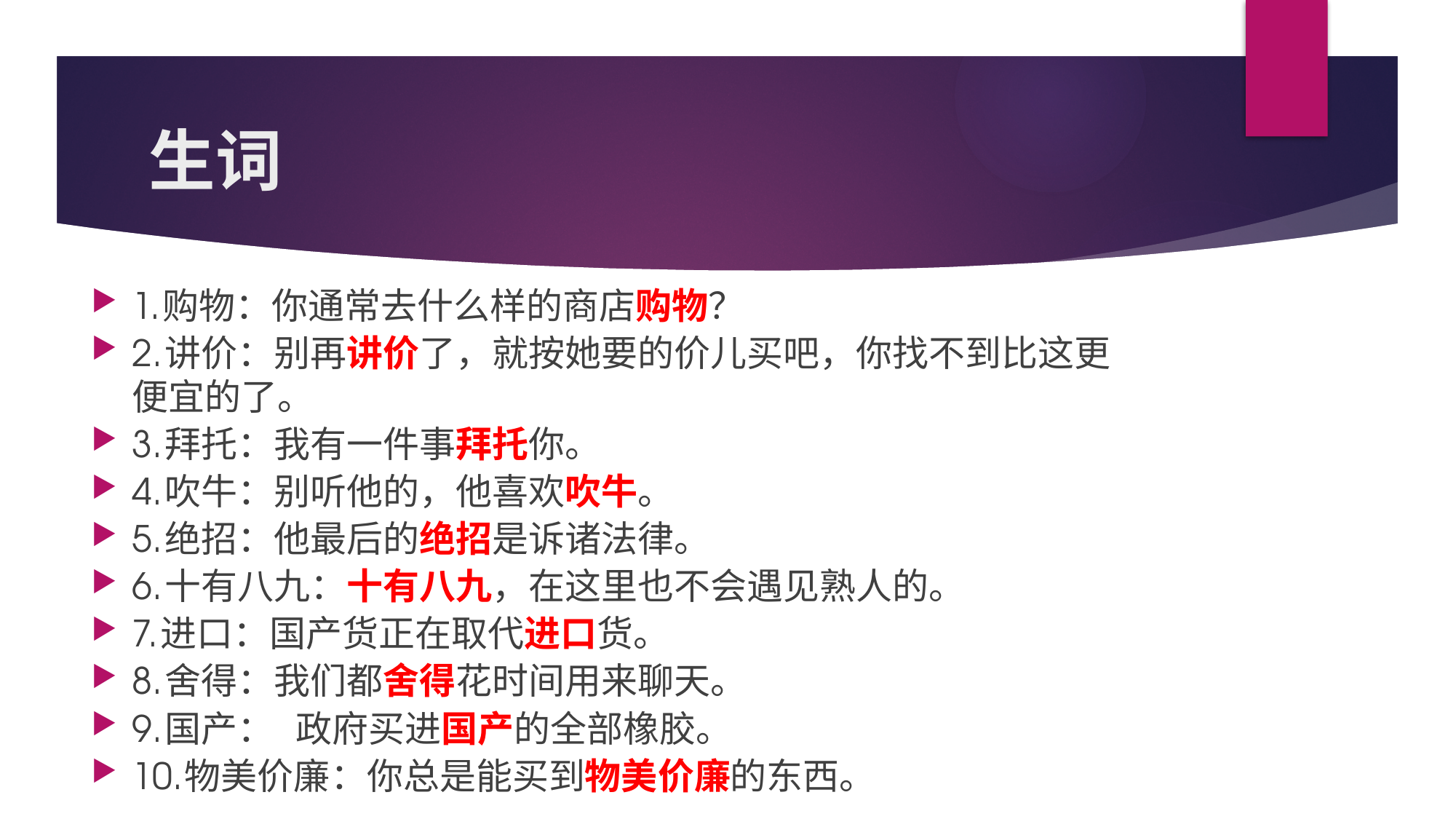

# 生词
1.购物：你通常去什么样的商店购物？
2.讲价：别再讲价了，就按她要的价儿买吧，你找不到比这更便宜的了。
3.拜托：我有一件事拜托你。
4.吹牛：别听他的，他喜欢吹牛。
5.绝招：他最后的绝招是诉诸法律。
6.十有八九：十有八九，在这里也不会遇见熟人的。
7.进口：国产货正在取代进口货。
8.舍得：我们都舍得花时间用来聊天。
9.国产：	政府买进国产的全部橡胶。
10.物美价廉：你总是能买到物美价廉的东西。